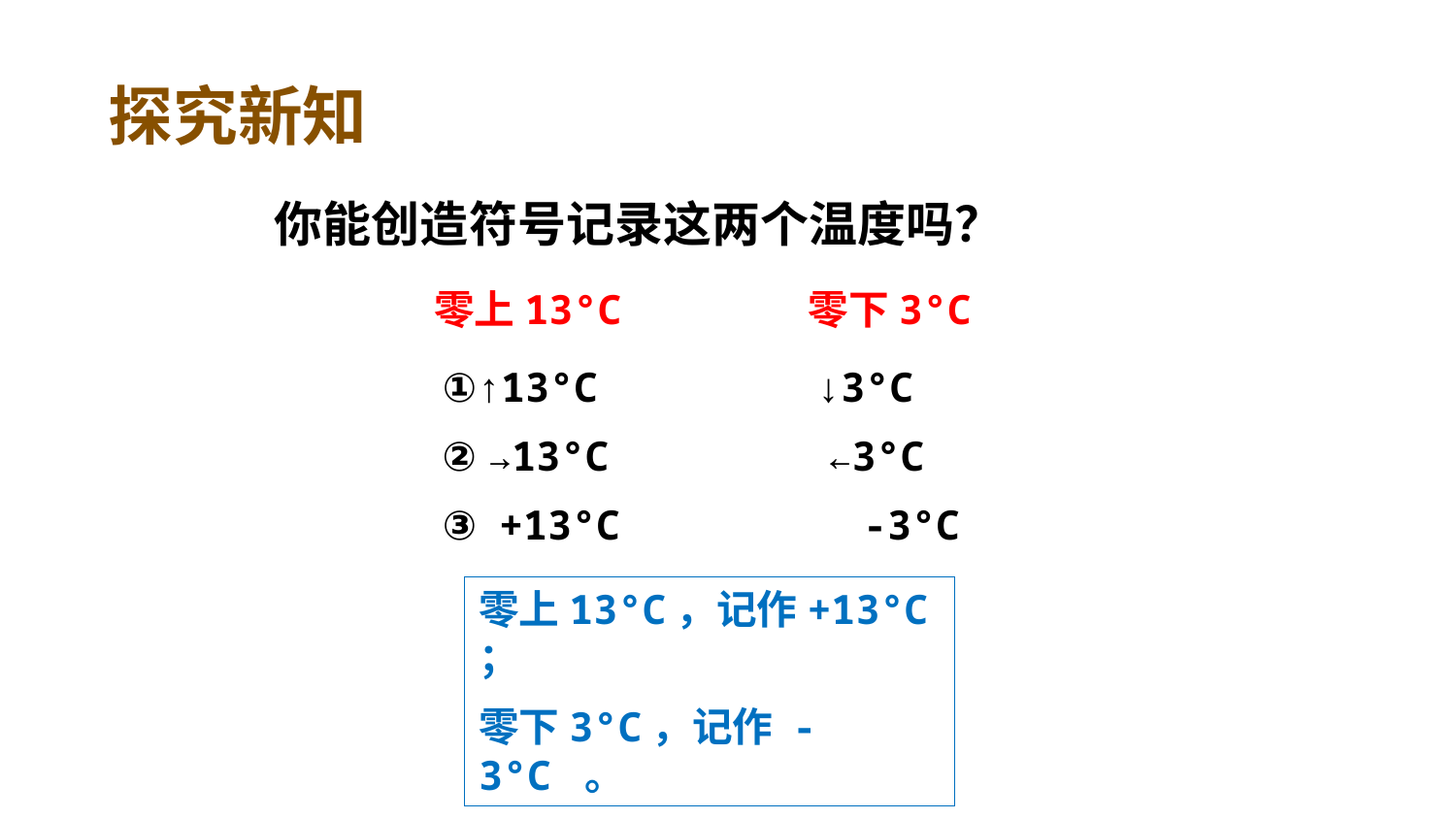

探究新知
你能创造符号记录这两个温度吗？
零上13°C
零下3°C
①↑13°C         ↓3°C
② →13°C         ←3°C
③  +13°C          -3°C
零上13°C，记作+13°C ；
零下3°C，记作 -3°C 。